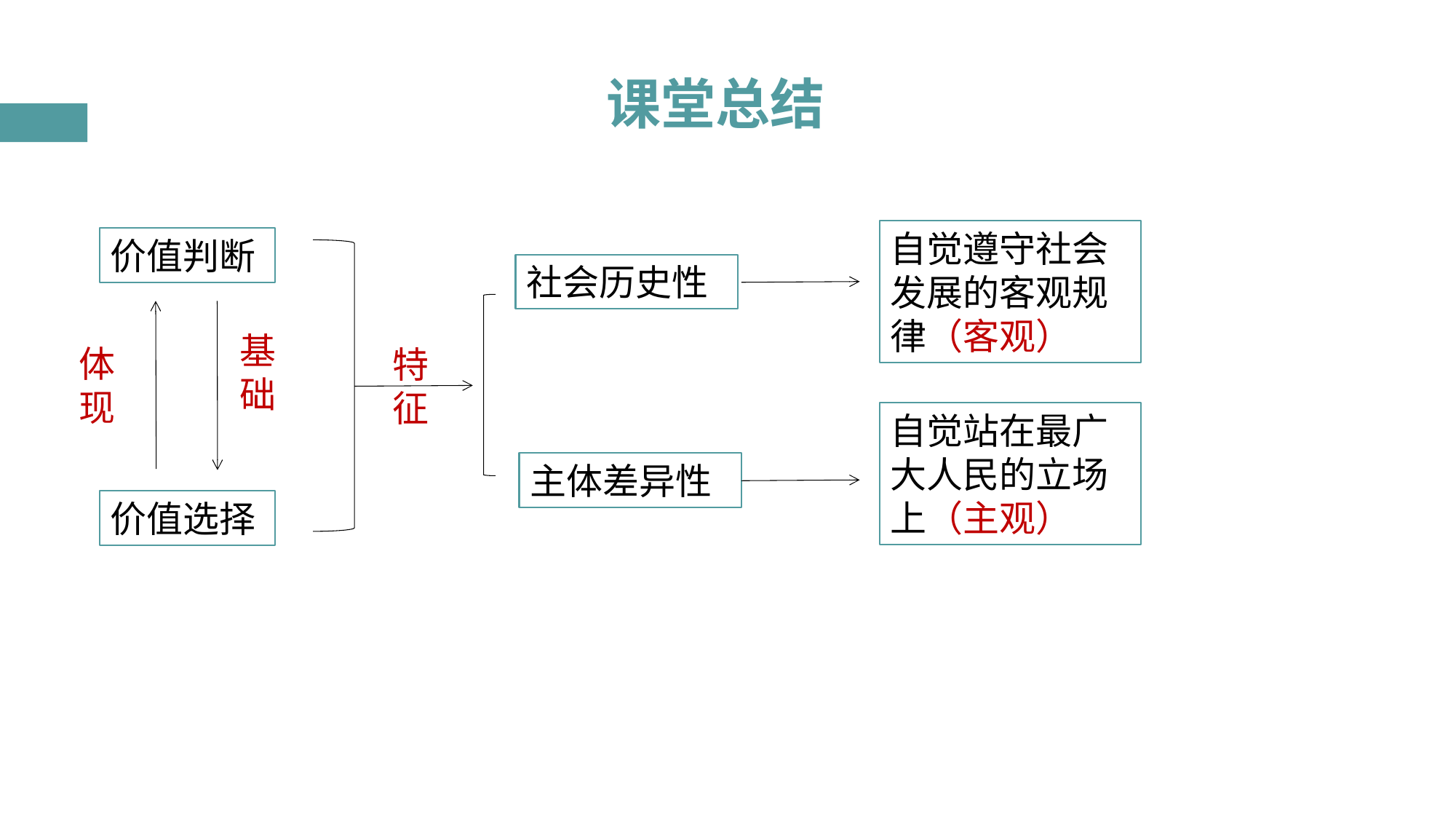

# 课堂总结
自觉遵守社会发展的客观规律（客观）
价值判断

社会历史性

基础
体现
特征
自觉站在最广大人民的立场上（主观）
主体差异性
价值选择